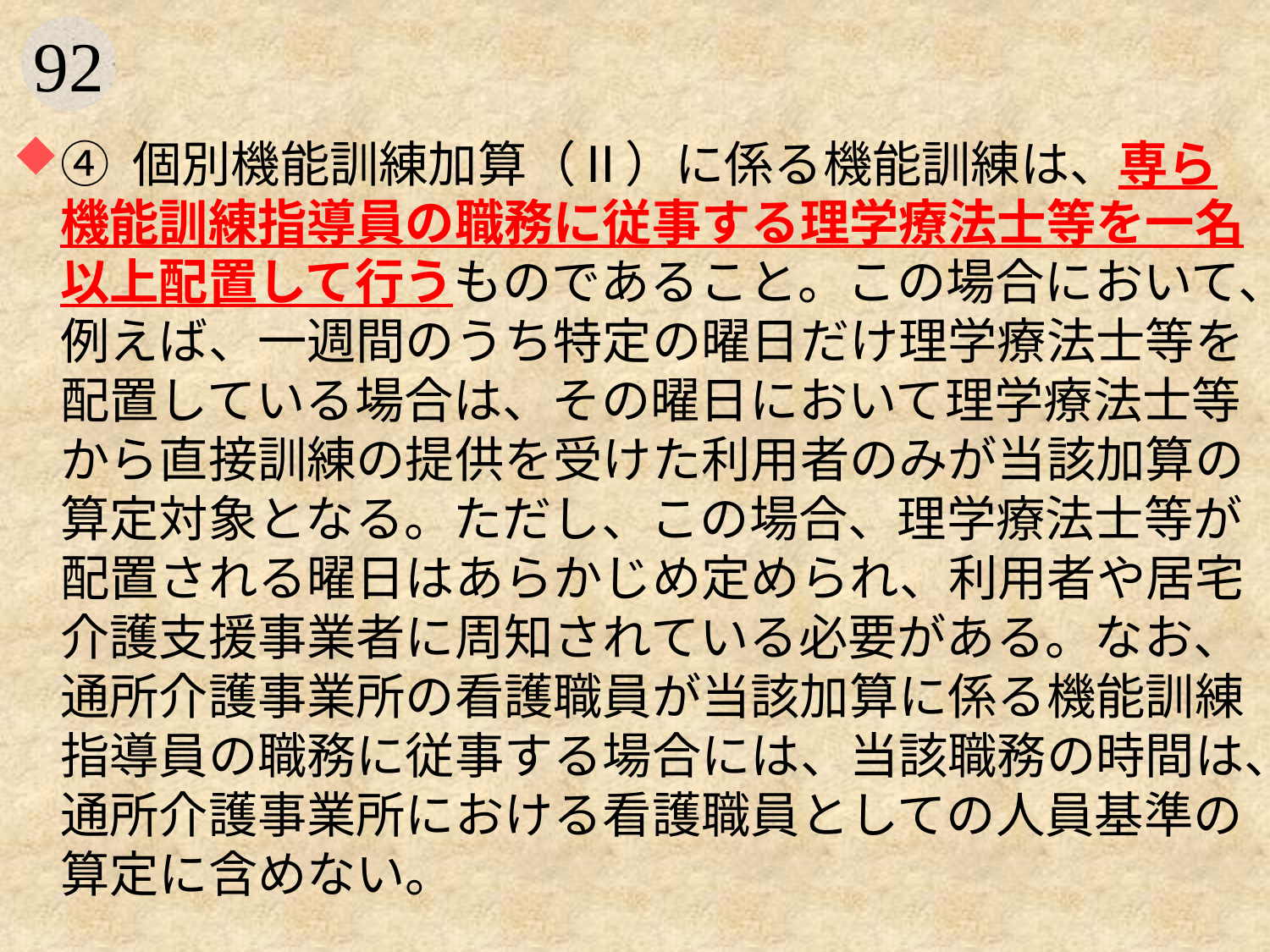

#
④ 個別機能訓練加算（Ⅱ）に係る機能訓練は、専ら機能訓練指導員の職務に従事する理学療法士等を一名以上配置して行うものであること。この場合において、例えば、一週間のうち特定の曜日だけ理学療法士等を配置している場合は、その曜日において理学療法士等から直接訓練の提供を受けた利用者のみが当該加算の算定対象となる。ただし、この場合、理学療法士等が配置される曜日はあらかじめ定められ、利用者や居宅介護支援事業者に周知されている必要がある。なお、通所介護事業所の看護職員が当該加算に係る機能訓練指導員の職務に従事する場合には、当該職務の時間は、通所介護事業所における看護職員としての人員基準の算定に含めない。